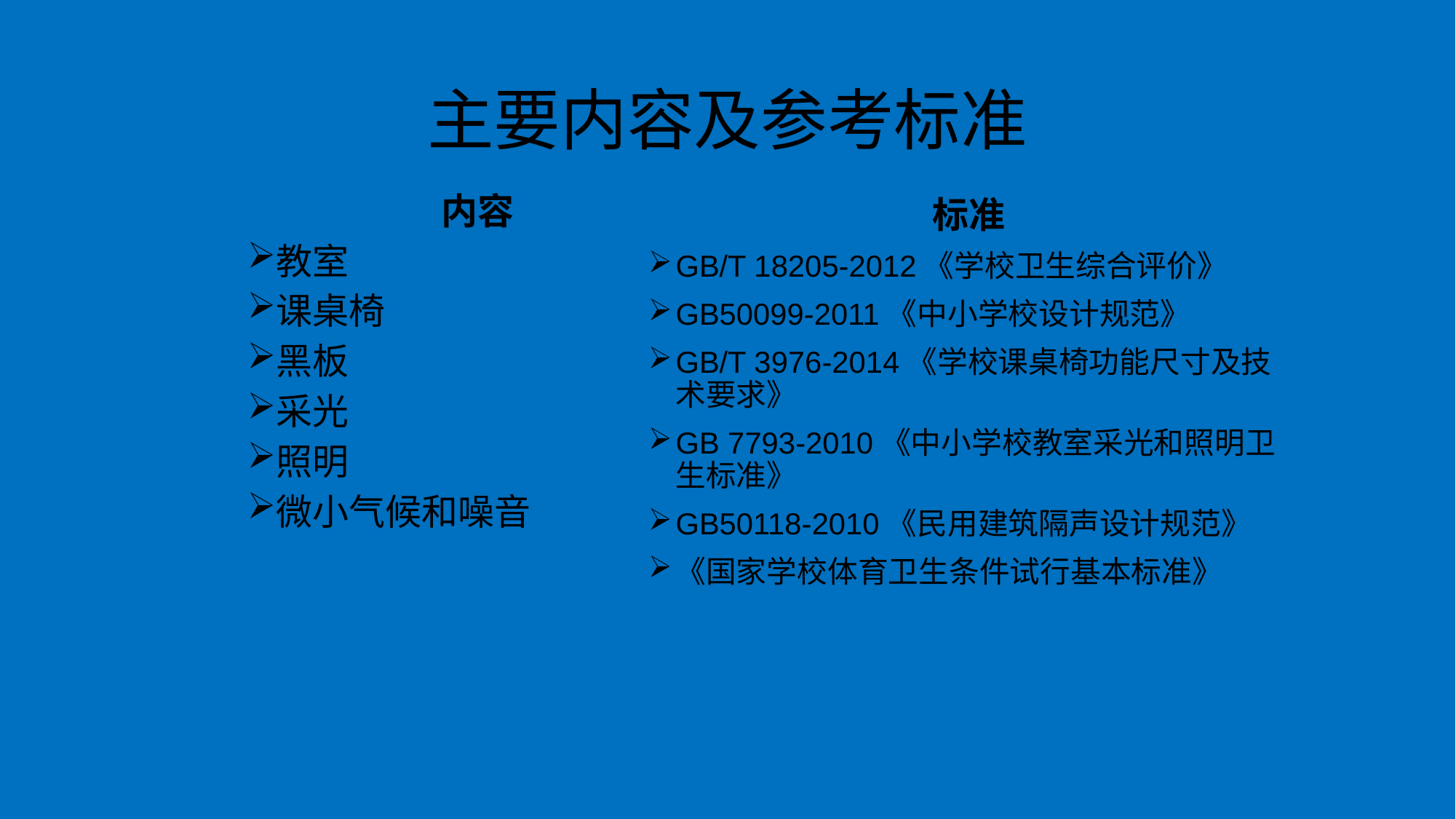

# 主要内容及参考标准
内容
教室
课桌椅
黑板
采光
照明
微小气候和噪音

标准
GB/T 18205-2012《学校卫生综合评价》
GB50099-2011《中小学校设计规范》
GB/T 3976-2014《学校课桌椅功能尺寸及技术要求》
GB 7793-2010《中小学校教室采光和照明卫生标准》
GB50118-2010《民用建筑隔声设计规范》
《国家学校体育卫生条件试行基本标准》